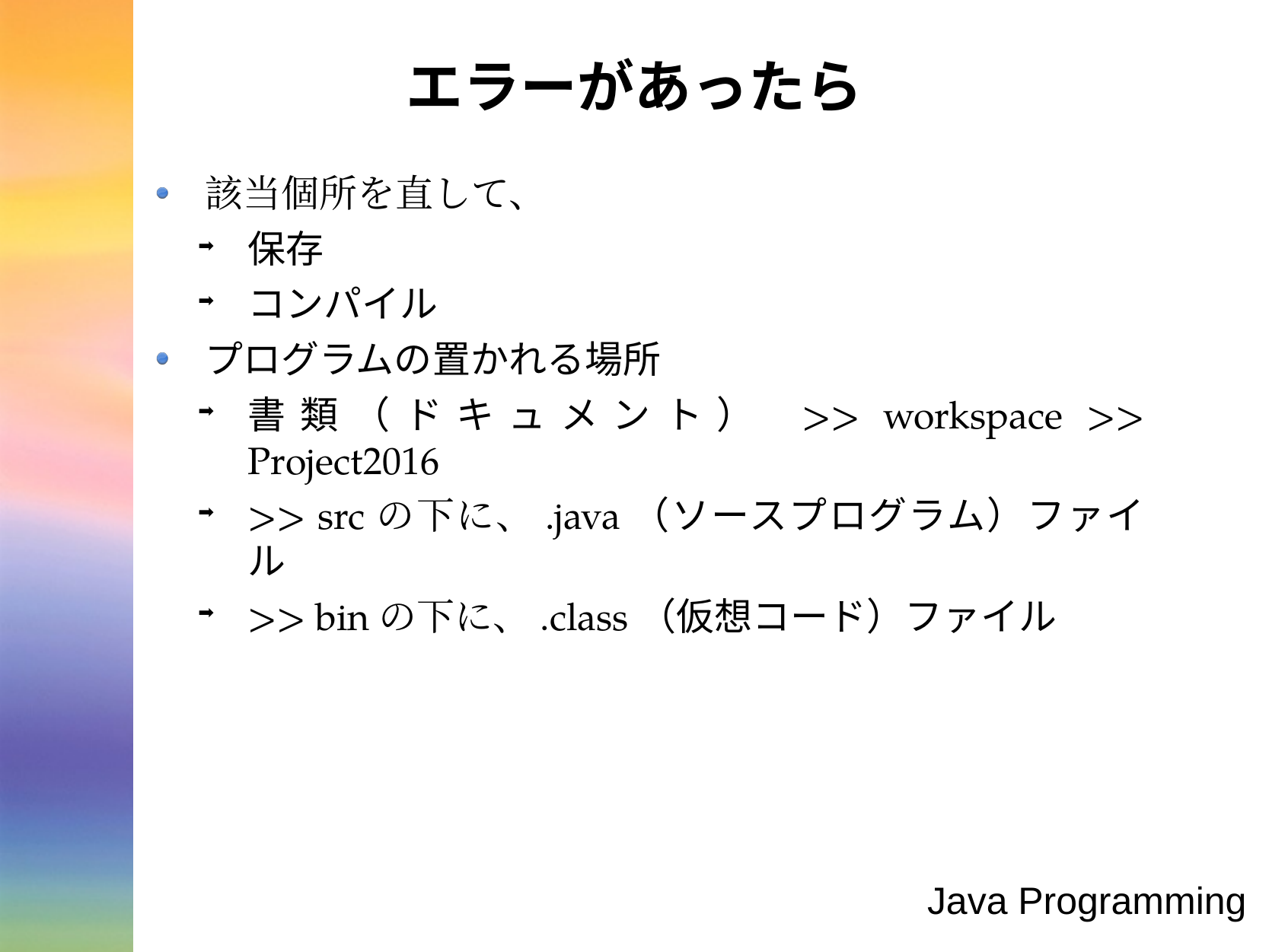

# エラーがあったら
該当個所を直して、
保存
コンパイル
プログラムの置かれる場所
書類（ドキュメント） >> workspace >> Project2016
>> srcの下に、.java（ソースプログラム）ファイル
>> binの下に、.class（仮想コード）ファイル